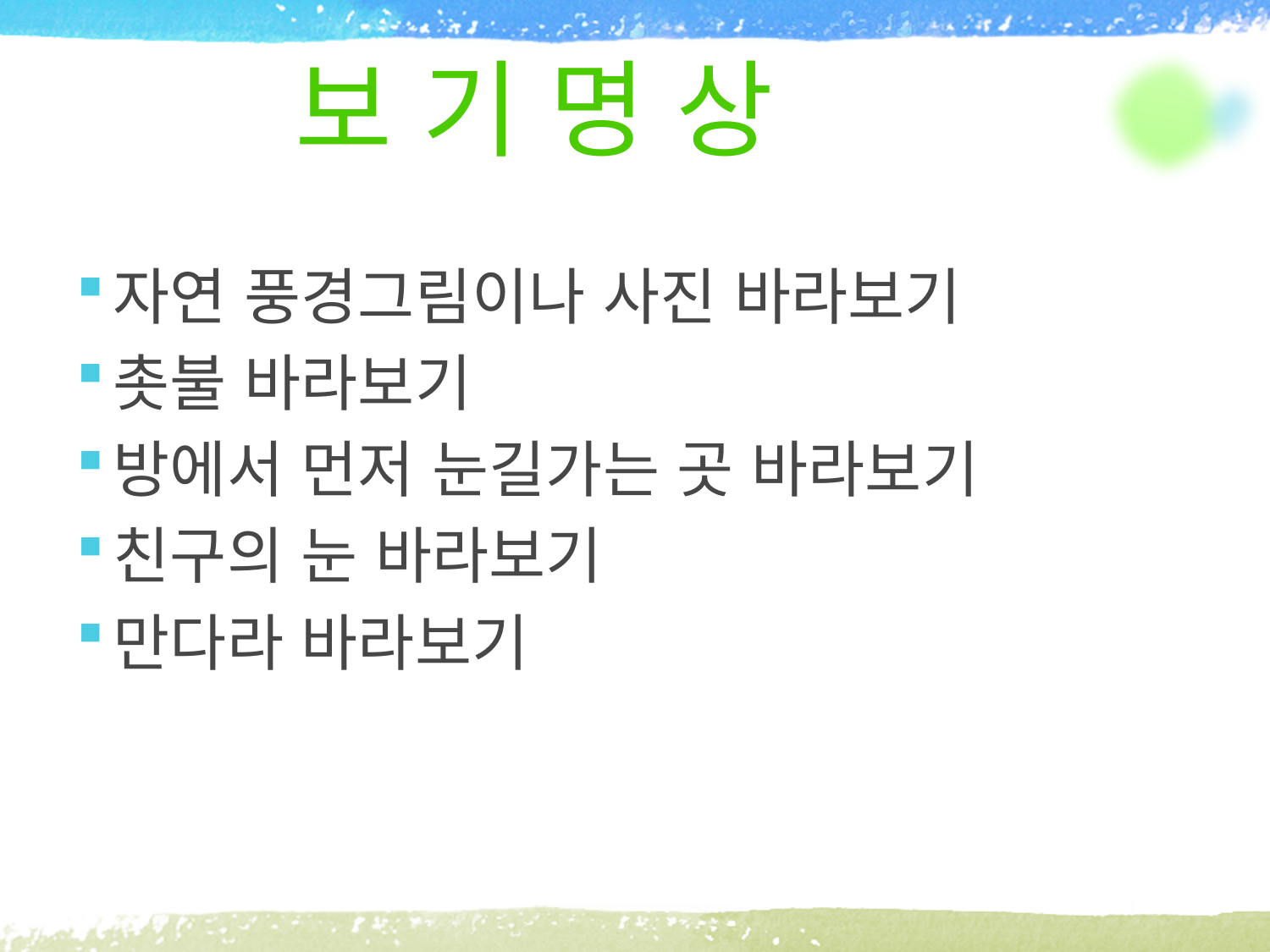

# 보 기 명 상

자연 풍경그림이나 사진 바라보기
촛불 바라보기
방에서 먼저 눈길가는 곳 바라보기
친구의 눈 바라보기
만다라 바라보기